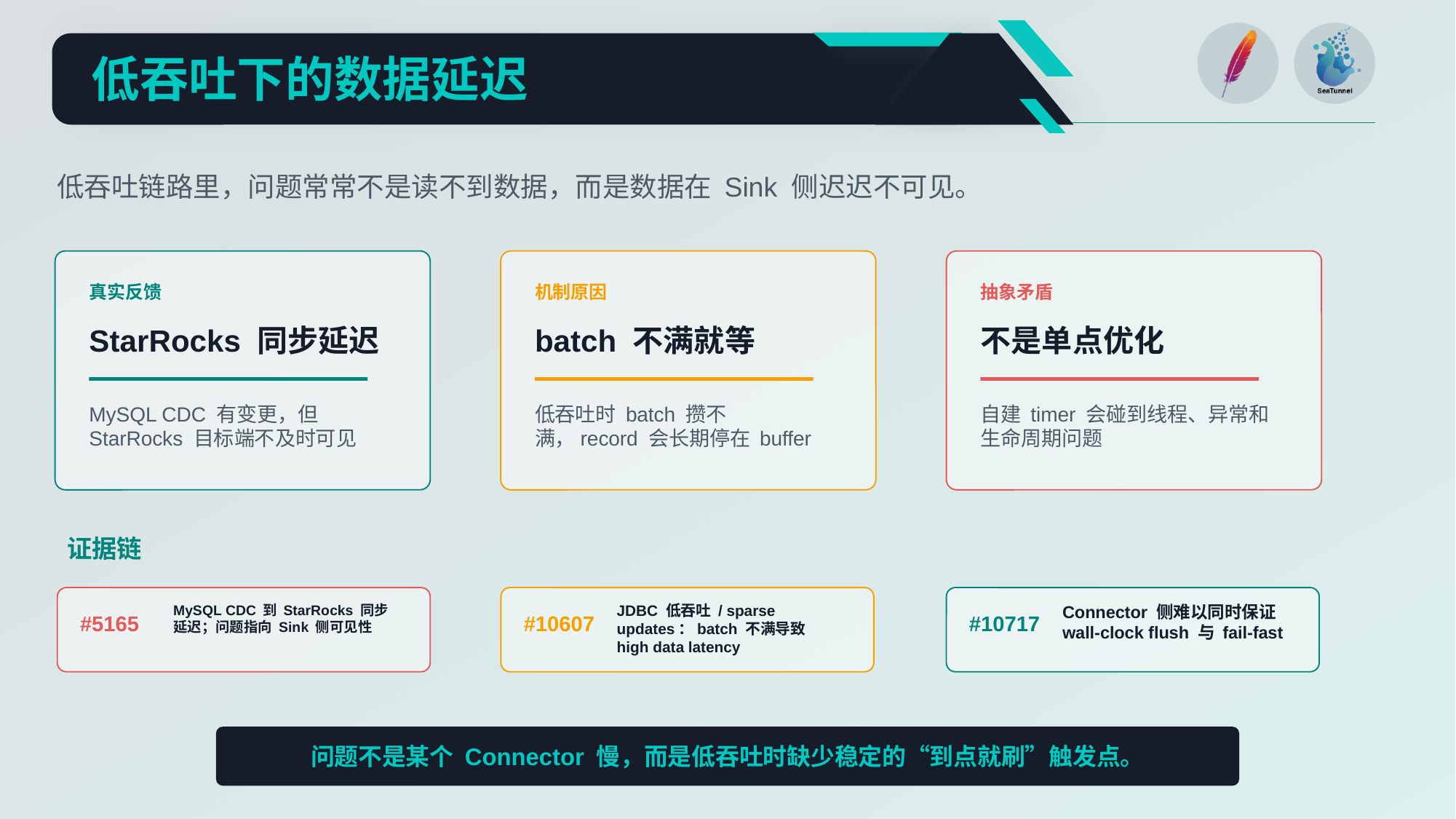

低吞吐下的数据延迟
低吞吐链路里，问题常常不是读不到数据，而是数据在 Sink 侧迟迟不可见。

真实反馈
机制原因
抽象矛盾
StarRocks 同步延迟
batch 不满就等
不是单点优化

MySQL CDC 有变更，但 StarRocks 目标端不及时可见
低吞吐时 batch 攒不满，record 会长期停在 buffer
自建 timer 会碰到线程、异常和生命周期问题
证据链

MySQL CDC 到 StarRocks 同步延迟；问题指向 Sink 侧可见性
JDBC 低吞吐 / sparse updates：batch 不满导致 high data latency
Connector 侧难以同时保证 wall-clock flush 与 fail-fast
#5165
#10607
#10717

问题不是某个 Connector 慢，而是低吞吐时缺少稳定的“到点就刷”触发点。